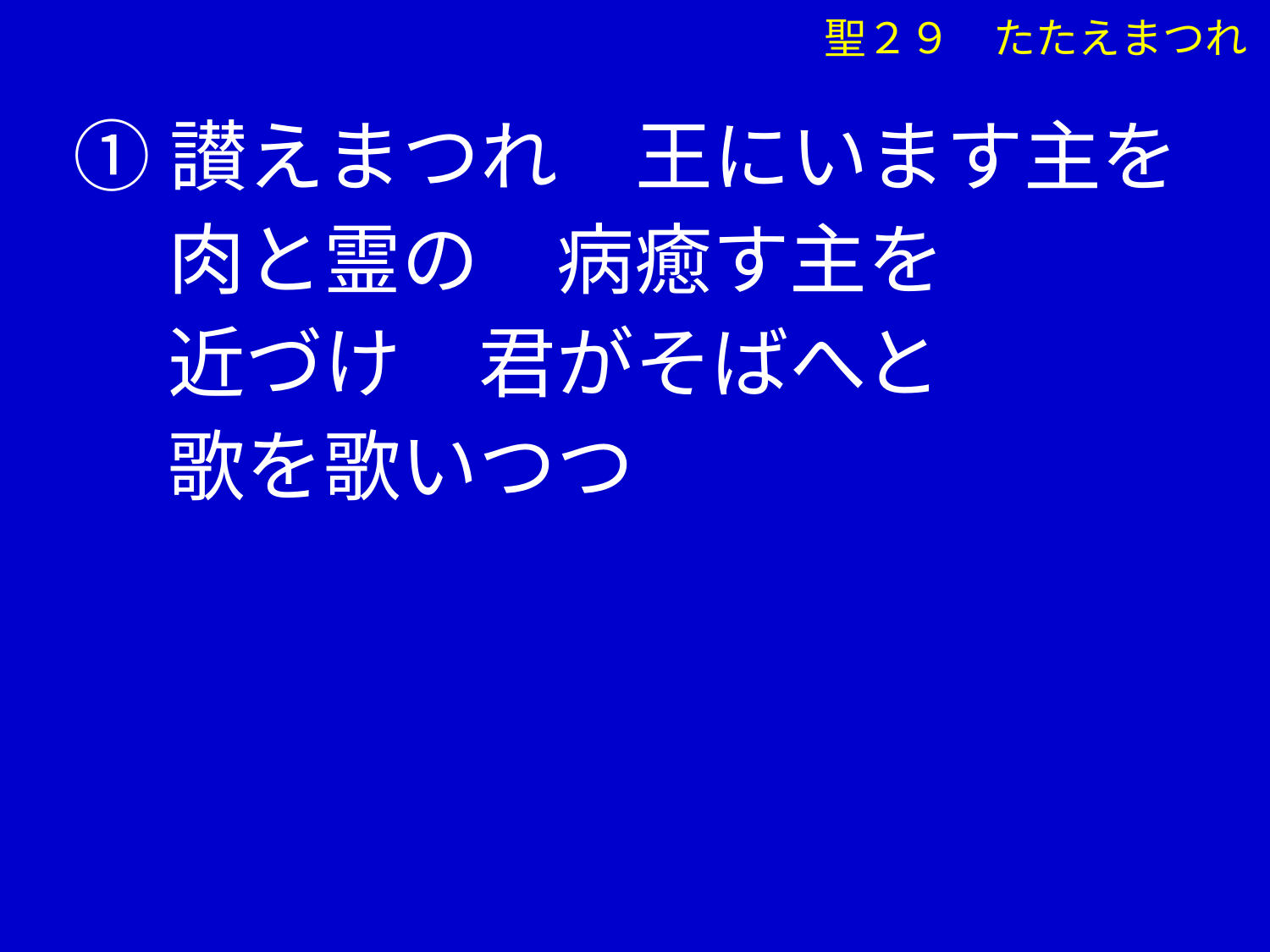

聖２９　たたえまつれ
①讃えまつれ　王にいます主を
　 肉と霊の　病癒す主を
　 近づけ　君がそばへと
　 歌を歌いつつ